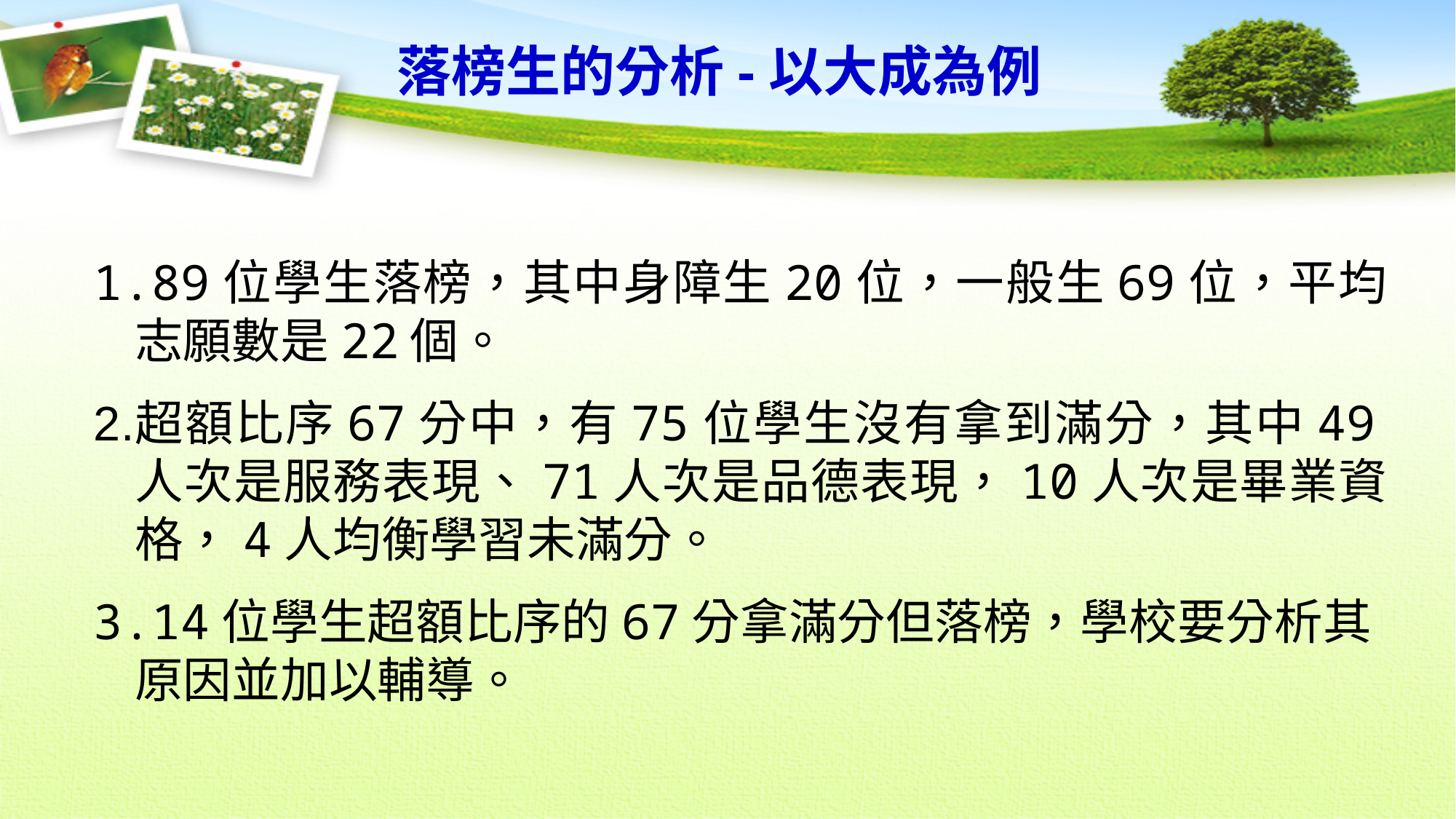

落榜生的分析-以大成為例
89位學生落榜，其中身障生20位，一般生69位，平均志願數是22個。
超額比序67分中，有75位學生沒有拿到滿分，其中49人次是服務表現、71人次是品德表現，10人次是畢業資格，4人均衡學習未滿分。
14位學生超額比序的67分拿滿分但落榜，學校要分析其原因並加以輔導。